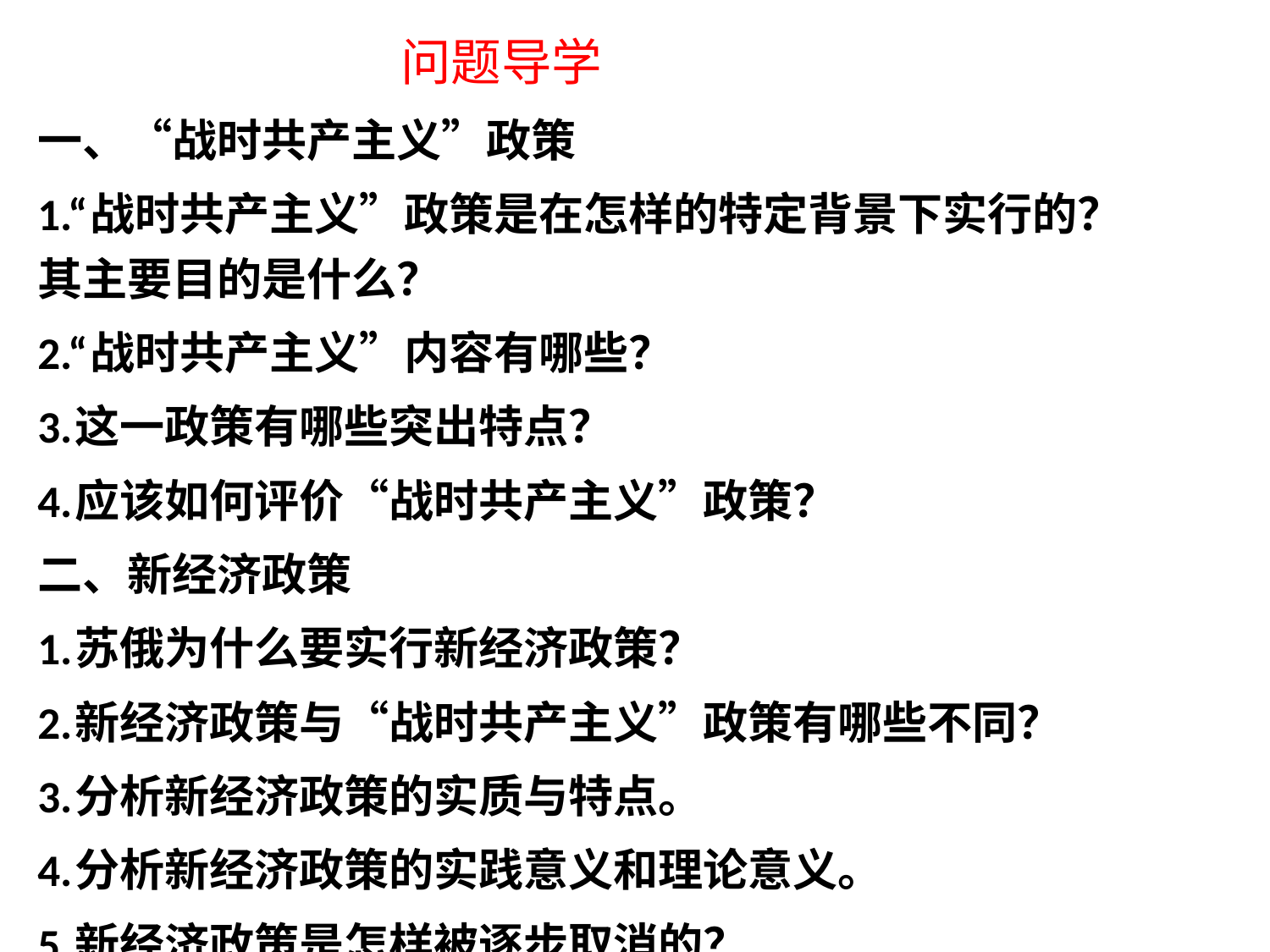

问题导学
一、“战时共产主义”政策
1.“战时共产主义”政策是在怎样的特定背景下实行的？其主要目的是什么？
2.“战时共产主义”内容有哪些？
3.这一政策有哪些突出特点？
4.应该如何评价“战时共产主义”政策？
二、新经济政策
1.苏俄为什么要实行新经济政策？
2.新经济政策与“战时共产主义”政策有哪些不同？
3.分析新经济政策的实质与特点。
4.分析新经济政策的实践意义和理论意义。
5.新经济政策是怎样被逐步取消的？